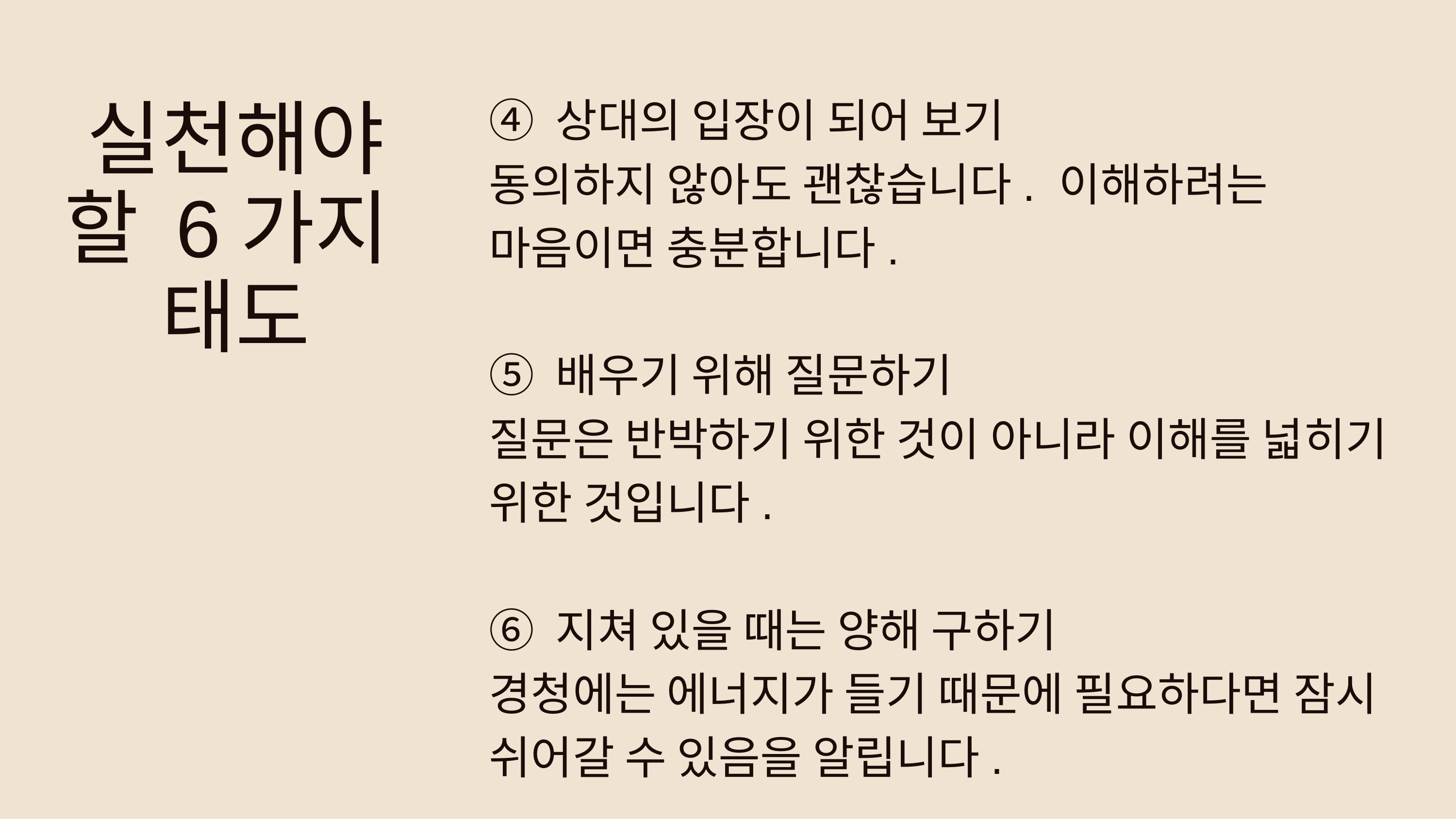

④ 상대의 입장이 되어 보기
동의하지 않아도 괜찮습니다. 이해하려는 마음이면 충분합니다.

⑤ 배우기 위해 질문하기
질문은 반박하기 위한 것이 아니라 이해를 넓히기 위한 것입니다.

⑥ 지쳐 있을 때는 양해 구하기
경청에는 에너지가 들기 때문에 필요하다면 잠시 쉬어갈 수 있음을 알립니다.
실천해야 할 6가지
태도